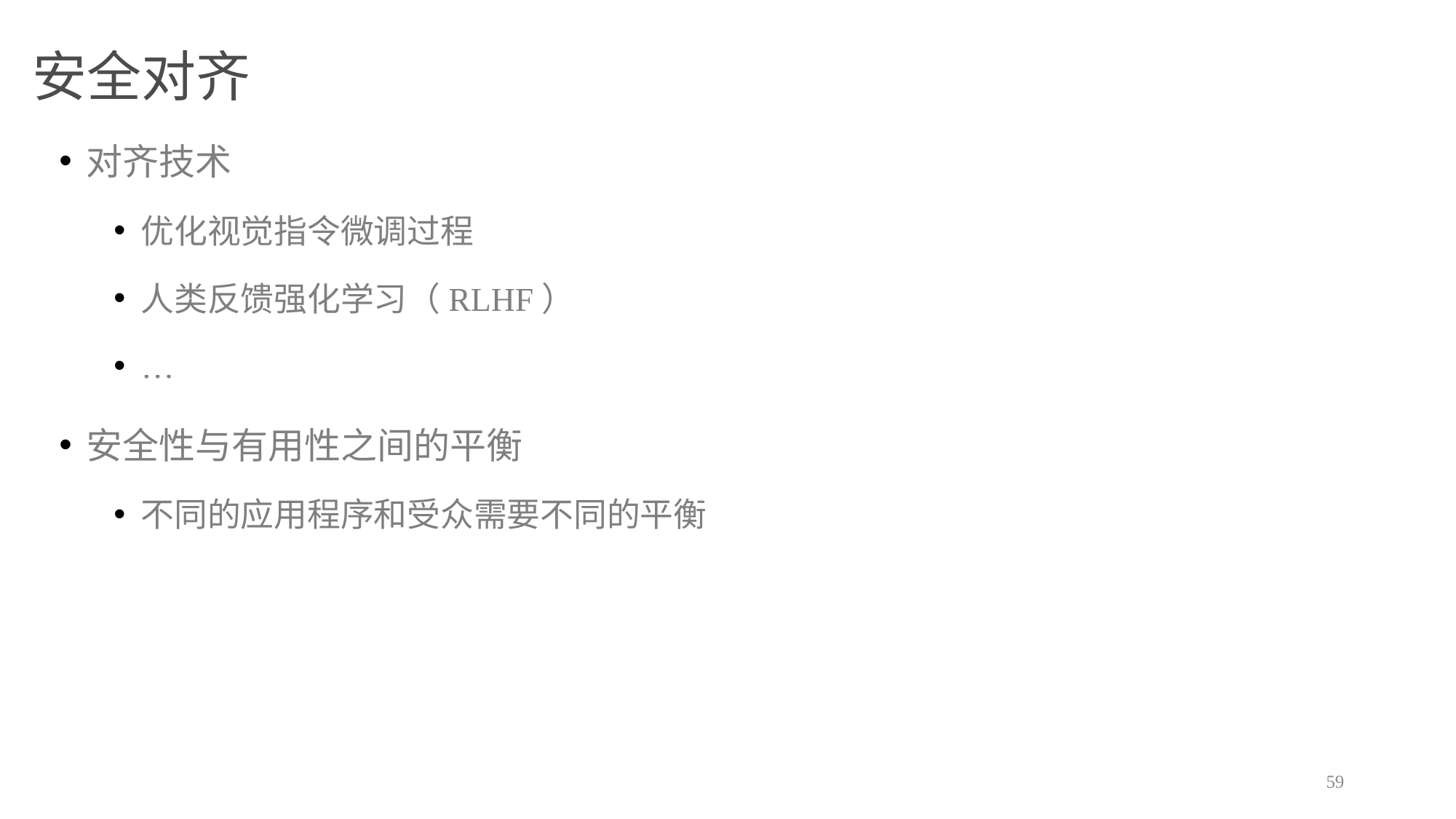

# 安全对齐
对齐技术
优化视觉指令微调过程
人类反馈强化学习（RLHF）
…
安全性与有用性之间的平衡
不同的应用程序和受众需要不同的平衡
59